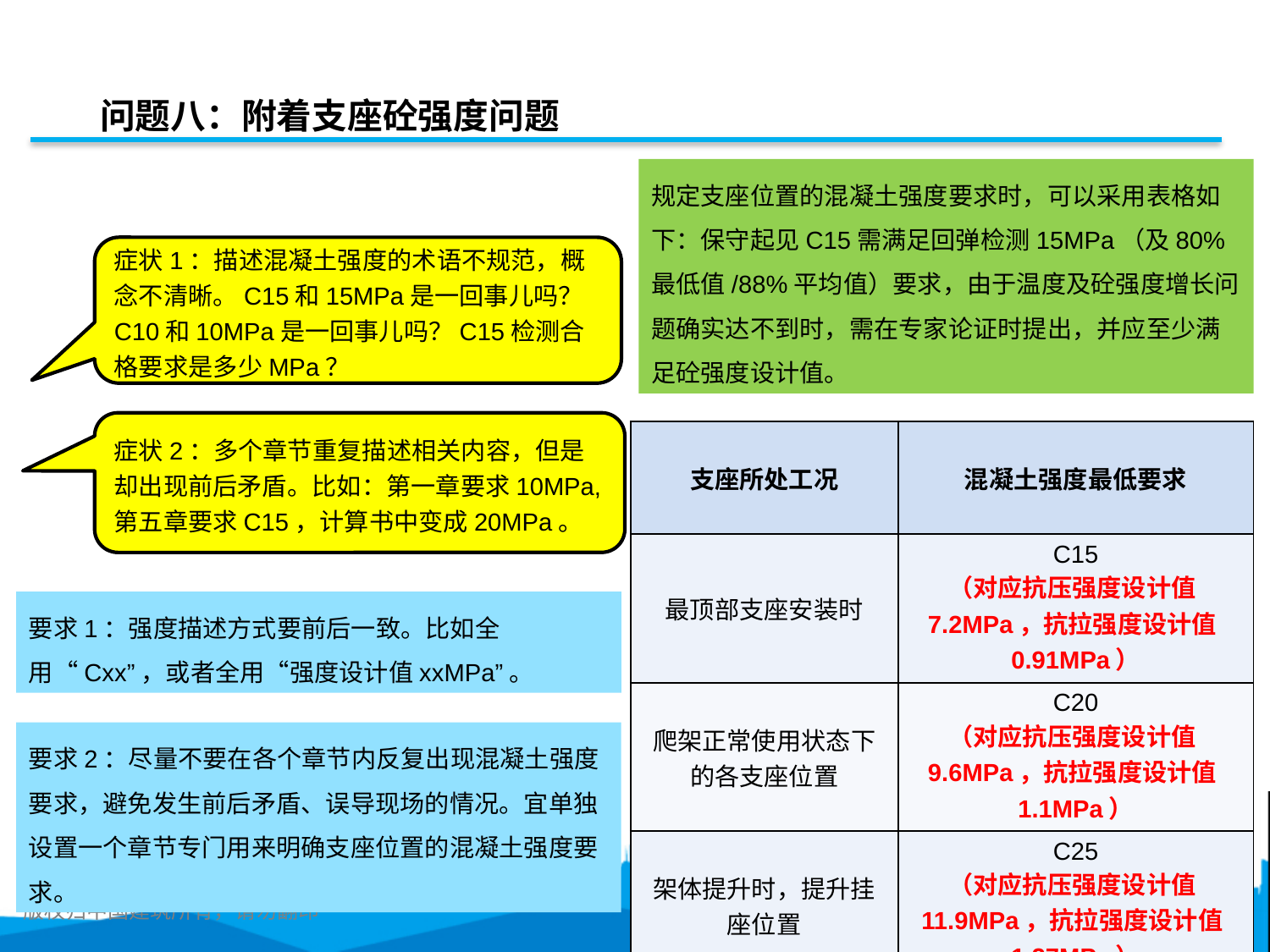

问题八：附着支座砼强度问题
规定支座位置的混凝土强度要求时，可以采用表格如下：保守起见C15需满足回弹检测15MPa（及80%最低值/88%平均值）要求，由于温度及砼强度增长问题确实达不到时，需在专家论证时提出，并应至少满足砼强度设计值。
症状1：描述混凝土强度的术语不规范，概念不清晰。C15和15MPa是一回事儿吗？C10和10MPa是一回事儿吗？C15检测合格要求是多少MPa？
症状2：多个章节重复描述相关内容，但是却出现前后矛盾。比如：第一章要求10MPa,第五章要求C15，计算书中变成20MPa。
| 支座所处工况 | 混凝土强度最低要求 |
| --- | --- |
| 最顶部支座安装时 | C15 （对应抗压强度设计值7.2MPa，抗拉强度设计值0.91MPa） |
| 爬架正常使用状态下的各支座位置 | C20 （对应抗压强度设计值9.6MPa，抗拉强度设计值1.1MPa） |
| 架体提升时，提升挂座位置 | C25 （对应抗压强度设计值11.9MPa，抗拉强度设计值1.27MPa） |
要求1：强度描述方式要前后一致。比如全用“Cxx”，或者全用“强度设计值xxMPa”。
要求2：尽量不要在各个章节内反复出现混凝土强度要求，避免发生前后矛盾、误导现场的情况。宜单独设置一个章节专门用来明确支座位置的混凝土强度要求。
18
版权归中国建筑所有，请勿翻印